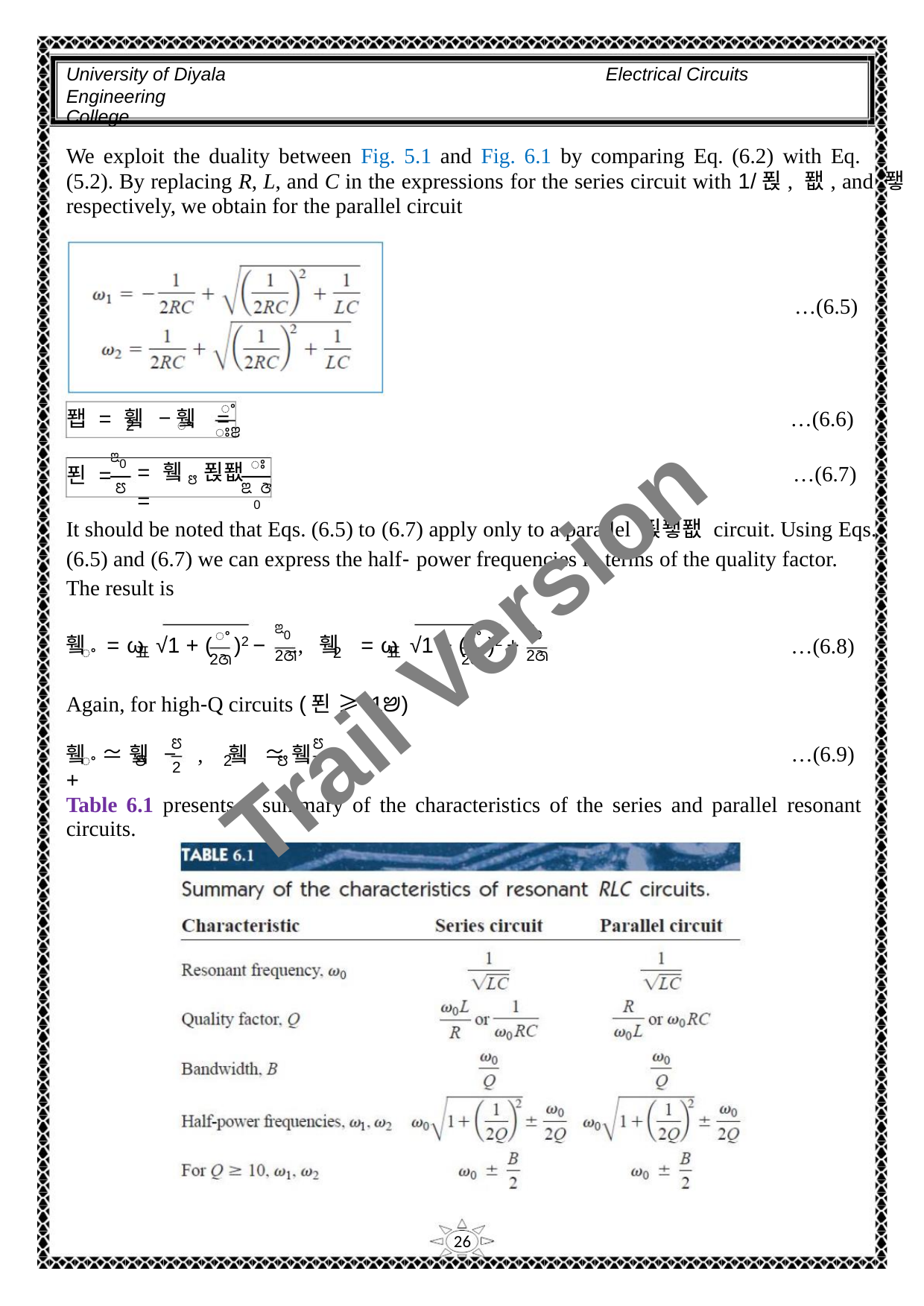

University of Diyala
Engineering College
Electrical Circuits
We exploit the duality between Fig. 5.1 and Fig. 6.1 by comparing Eq. (6.2) with Eq.
(5.2). By replacing R, L, and C in the expressions for the series circuit with 1/푅, 퐶, and 퐿
respectively, we obtain for the parallel circuit
…(6.5)
ꢀ
퐵 = 휔 − 휔 =
…(6.6)
…(6.7)
2
ꢀ
ꢁꢂ
ꢃ0
ꢁ
푄 =
= 휔ꢅ푅퐶 =
ꢄ
ꢃ ꢆ
0
It should be noted that Eqs. (6.5) to (6.7) apply only to a parallel 푅퐿퐶 circuit. Using Eqs.
(6.5) and (6.7) we can express the half‐ power frequencies in terms of the quality factor.
The result is
Trail Version
Trail Version
Trail Version
Trail Version
Trail Version
Trail Version
Trail Version
Trail Version
Trail Version
Trail Version
Trail Version
Trail Version
Trail Version
ꢀ
ꢃ0
2ꢇ
ꢀ
ꢃ0
2ꢇ
휔 = ω √1 + ( )2 − ., 휔 = ω √1 + ( )2 +
…(6.8)
ꢀ
표
2
표
2ꢇ
2ꢇ
Again, for high‐Q circuits (푄 ≥ 1ꢈ)
ꢄ
ꢄ
2
휔 ≃ 휔 − , 휔 ≃ 휔 +
…(6.9)
ꢀ
ꢅ
2
ꢅ
2
Table 6.1 presents a summary of the characteristics of the series and parallel resonant
circuits.
26